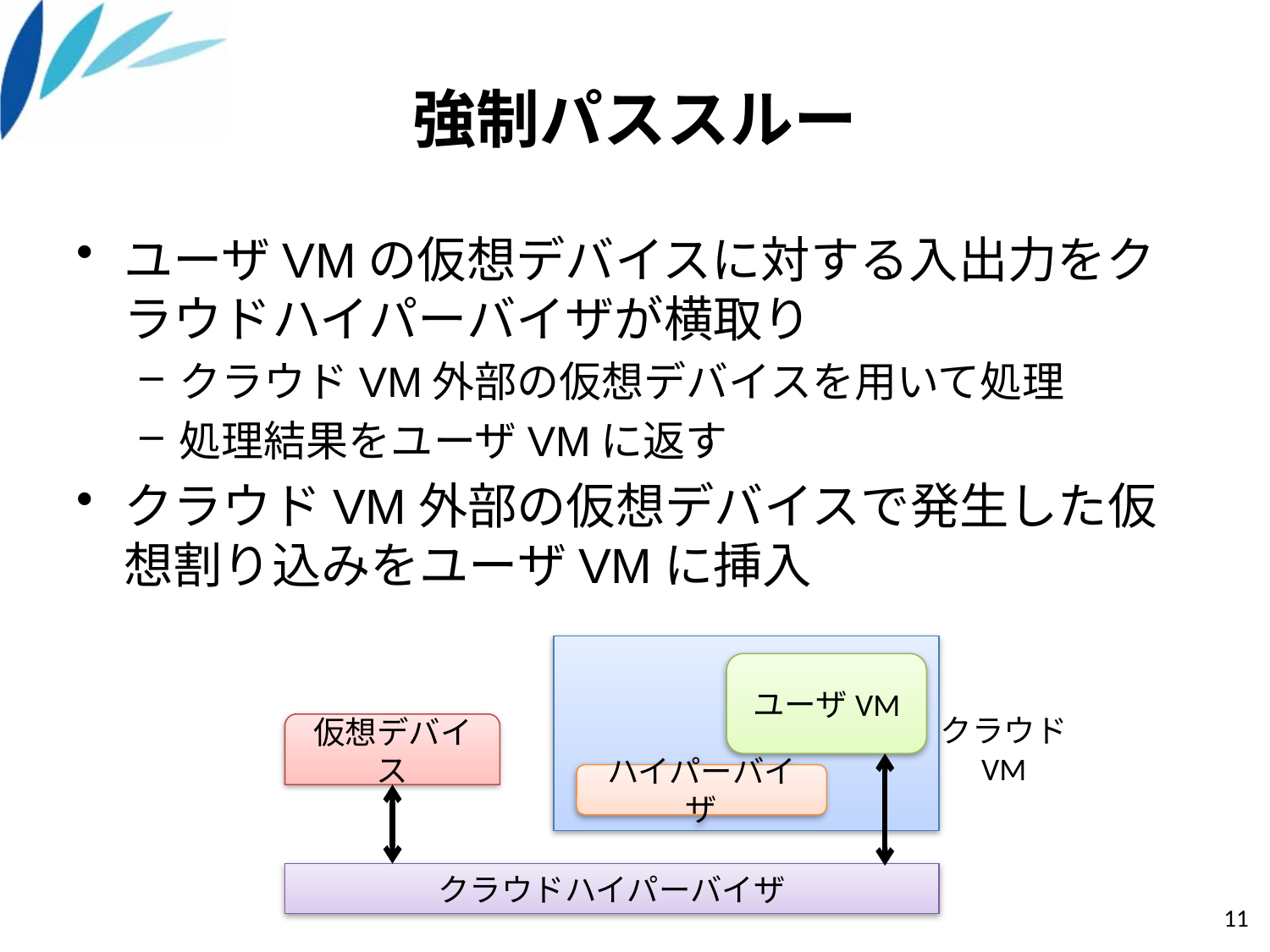

# 強制パススルー
ユーザVMの仮想デバイスに対する入出力をクラウドハイパーバイザが横取り
クラウドVM外部の仮想デバイスを用いて処理
処理結果をユーザVMに返す
クラウドVM外部の仮想デバイスで発生した仮想割り込みをユーザVMに挿入

ユーザVM
仮想デバイス
ハイパーバイザ
クラウドハイパーバイザ
クラウド
VM
11